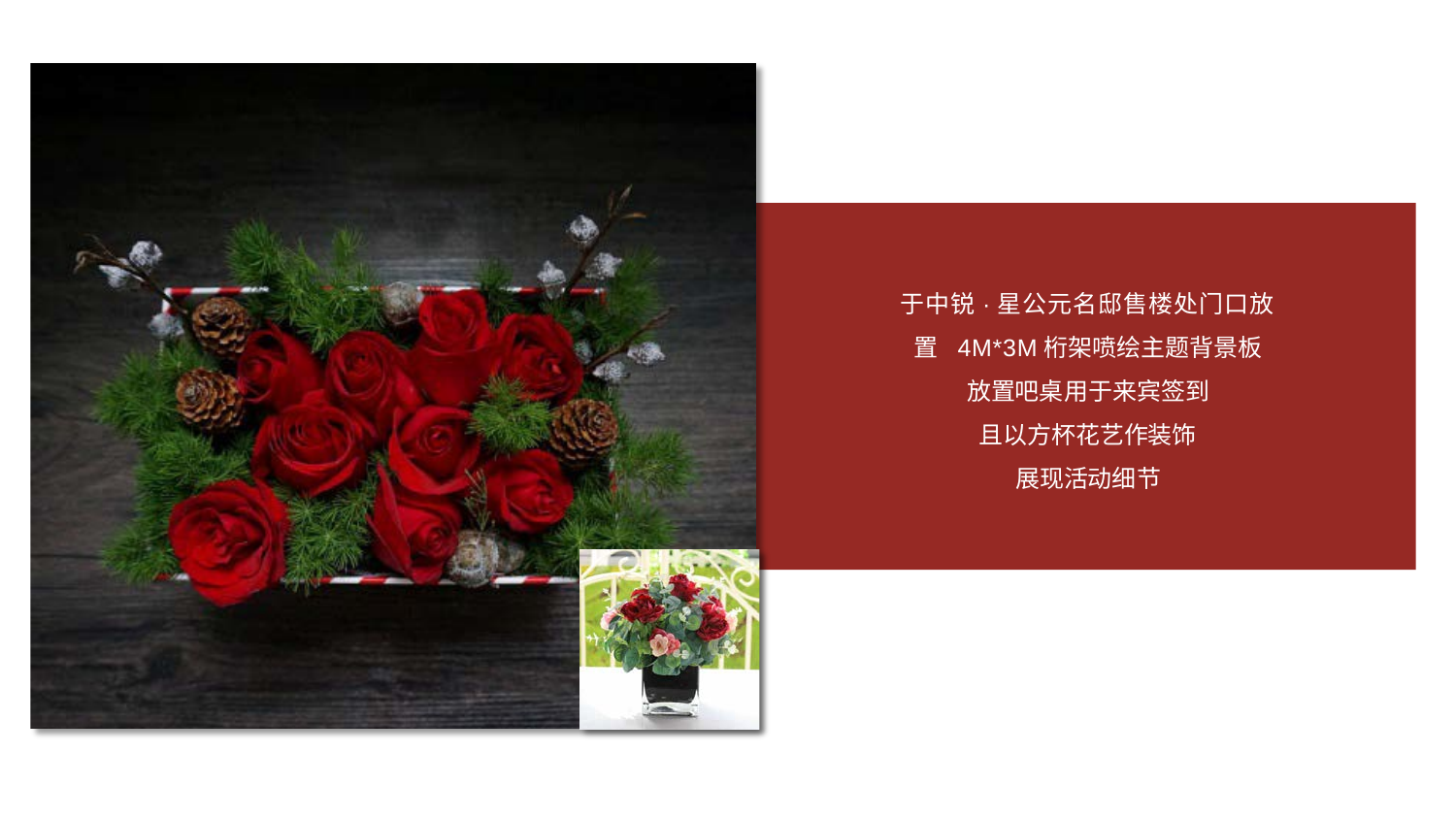

于中锐·星公元名邸售楼处门口放置  4M*3M桁架喷绘主题背景板
放置吧桌用于来宾签到 且以方杯花艺作装饰 展现活动细节